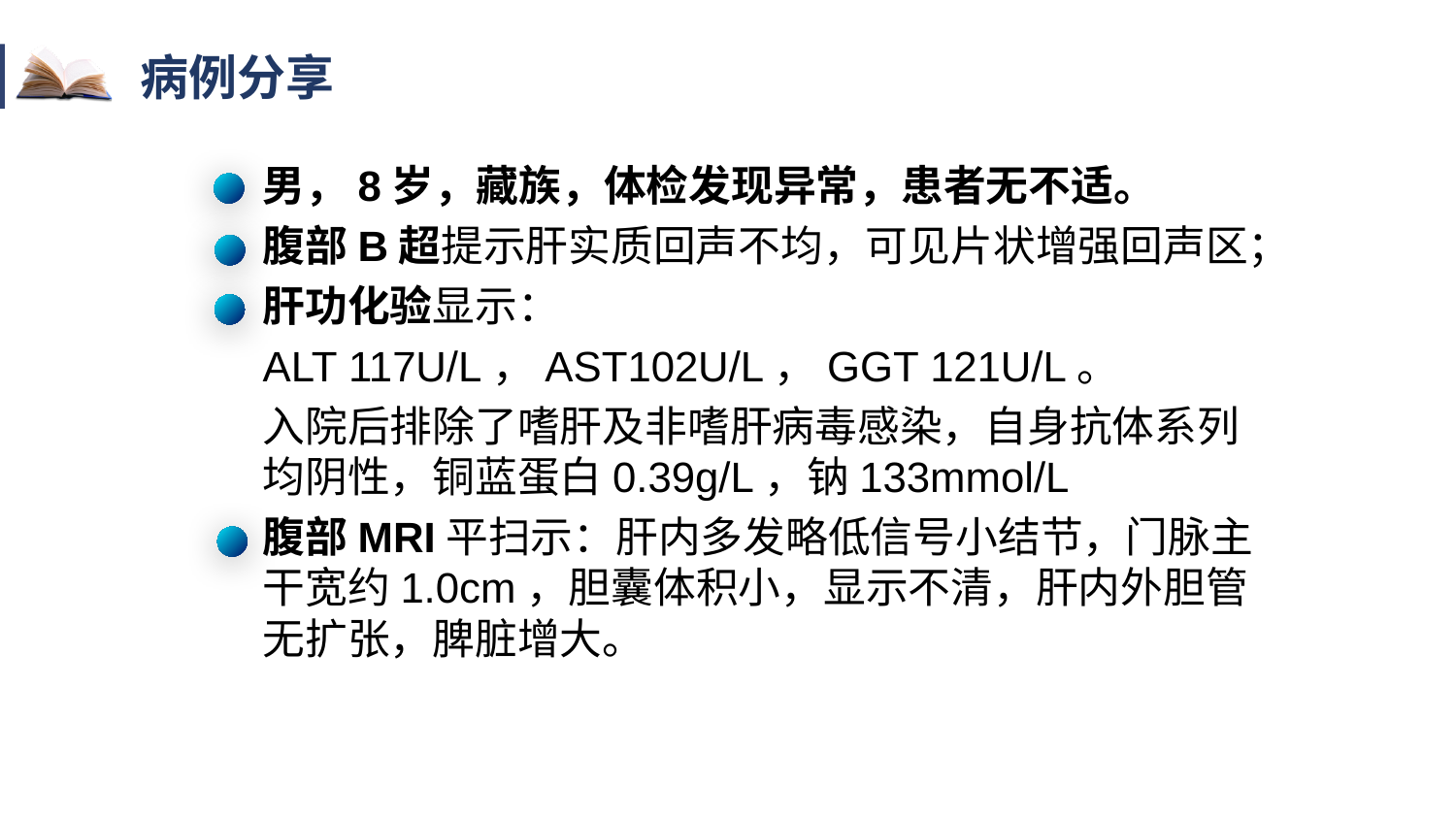

病例分享
男，8岁，藏族，体检发现异常，患者无不适。
腹部B超提示肝实质回声不均，可见片状增强回声区；
肝功化验显示：
ALT 117U/L，AST102U/L，GGT 121U/L。
入院后排除了嗜肝及非嗜肝病毒感染，自身抗体系列均阴性，铜蓝蛋白0.39g/L，钠133mmol/L
腹部MRI平扫示：肝内多发略低信号小结节，门脉主干宽约1.0cm，胆囊体积小，显示不清，肝内外胆管无扩张，脾脏增大。